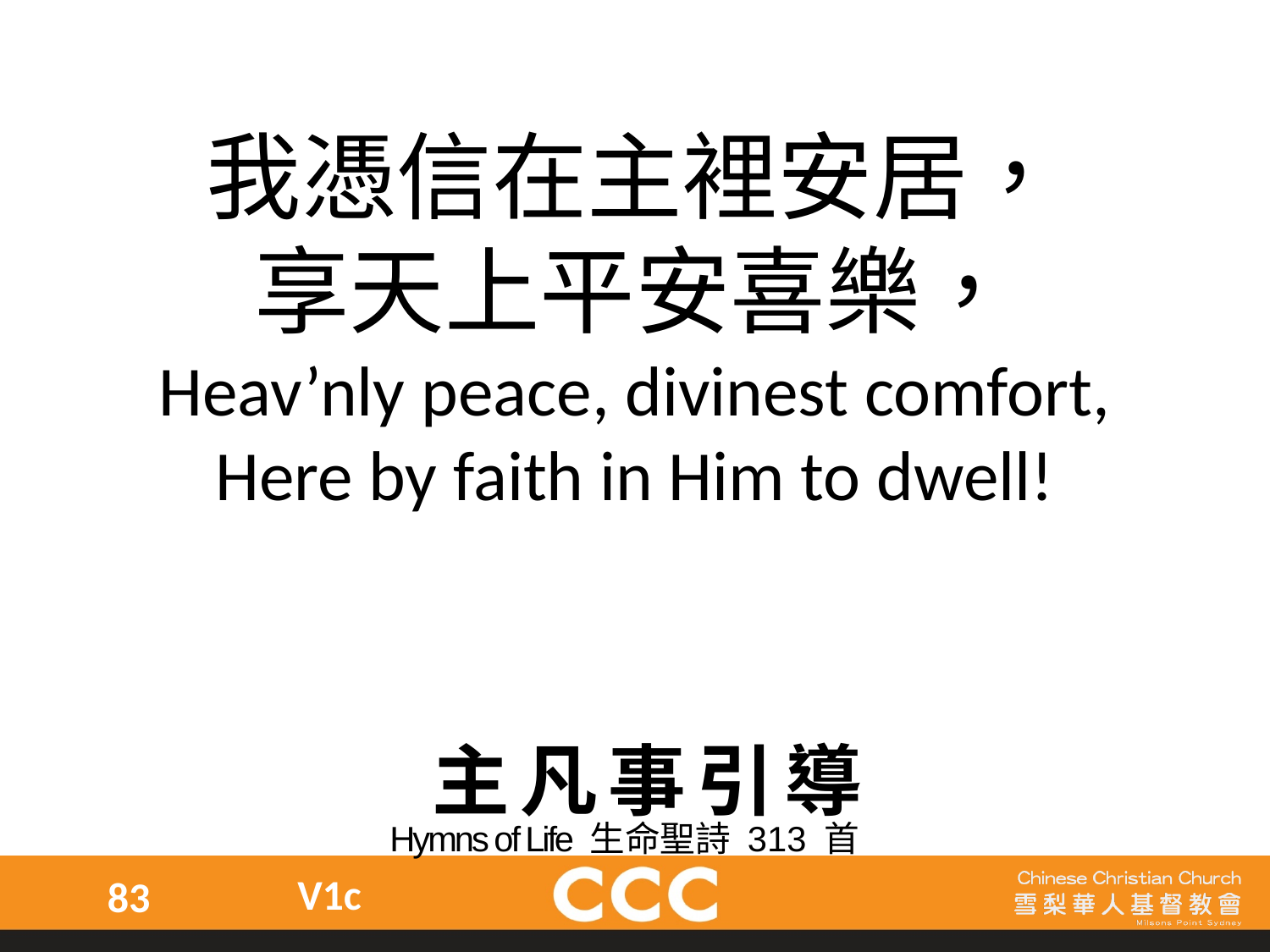

我憑信在主裡安居，
享天上平安喜樂，
Heav’nly peace, divinest comfort,
Here by faith in Him to dwell!
主凡事引導
Hymns of Life 生命聖詩 313 首
V1c
83